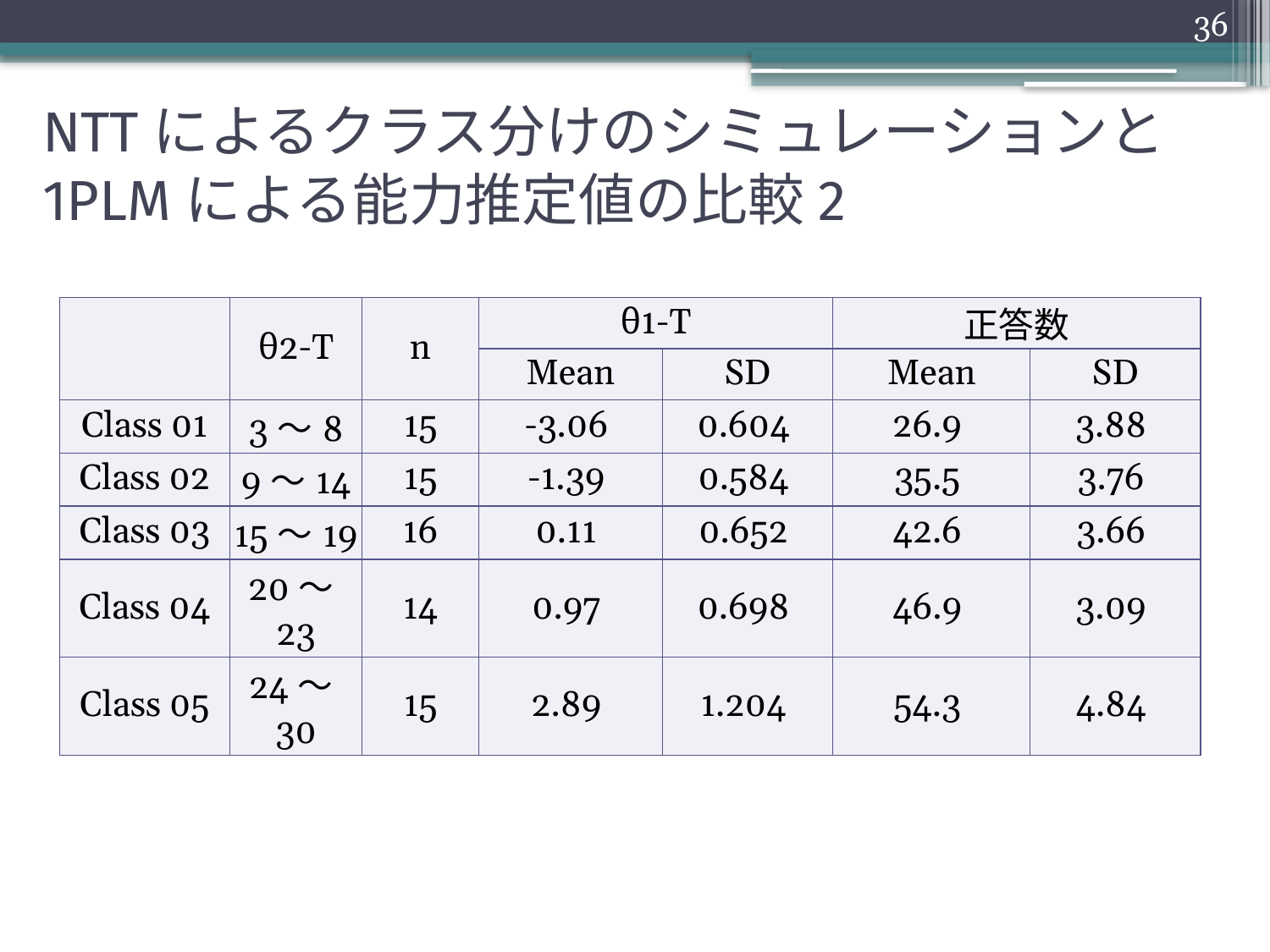

36
# NTTによるクラス分けのシミュレーションと1PLMによる能力推定値の比較2
|  | θ2-T | n | θ1-T |  | 正答数 |  |
| --- | --- | --- | --- | --- | --- | --- |
|  |  |  | Mean | SD | Mean | SD |
| Class 01 | 3～8 | 15 | -3.06 | 0.604 | 26.9 | 3.88 |
| Class 02 | 9～14 | 15 | -1.39 | 0.584 | 35.5 | 3.76 |
| Class 03 | 15～19 | 16 | 0.11 | 0.652 | 42.6 | 3.66 |
| Class 04 | 20～23 | 14 | 0.97 | 0.698 | 46.9 | 3.09 |
| Class 05 | 24～30 | 15 | 2.89 | 1.204 | 54.3 | 4.84 |